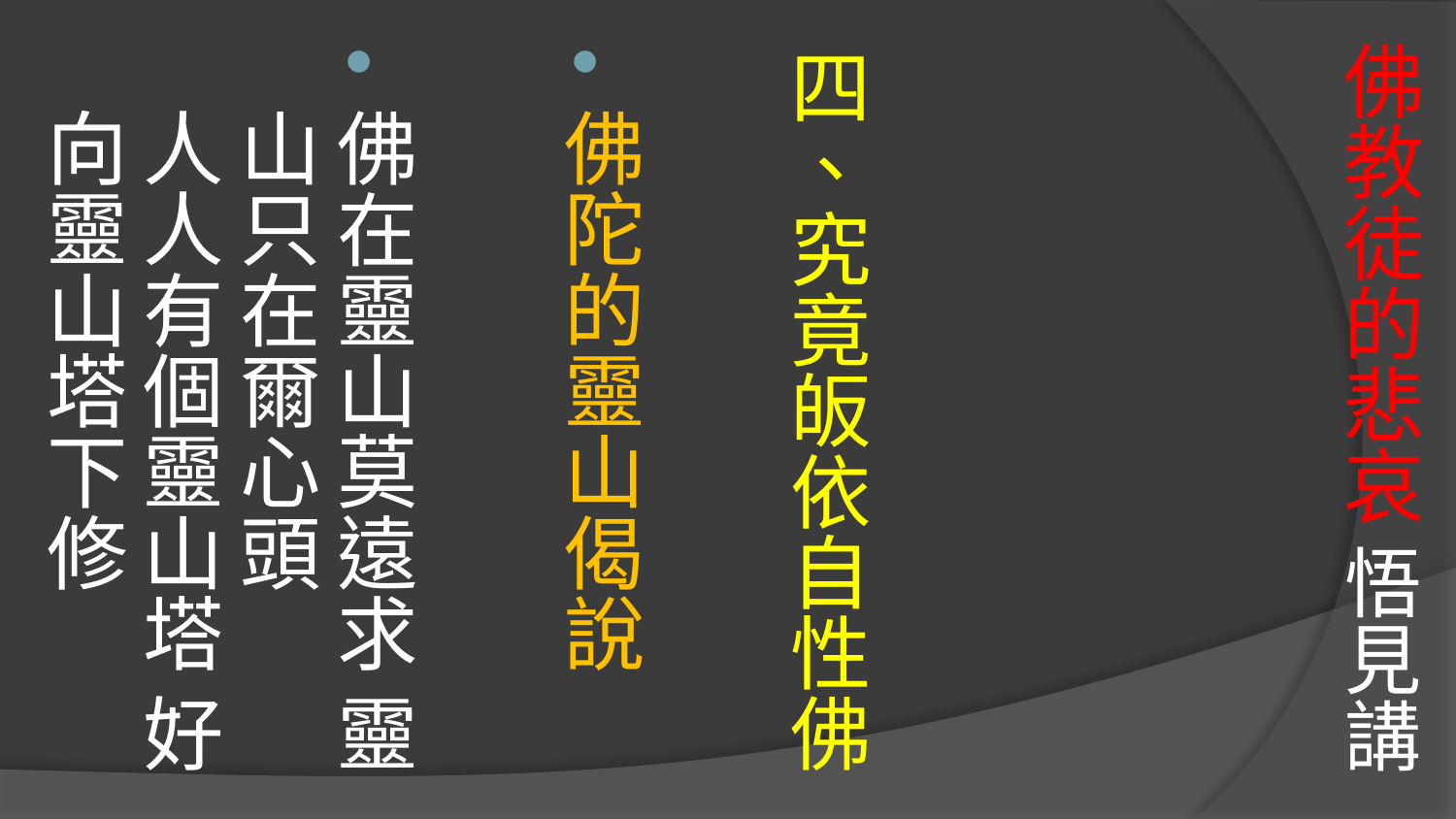

# 佛教徒的悲哀 悟見講
四、究竟皈依自性佛

佛陀的靈山偈說

佛在靈山莫遠求 靈山只在爾心頭 
人人有個靈山塔 好向靈山塔下修